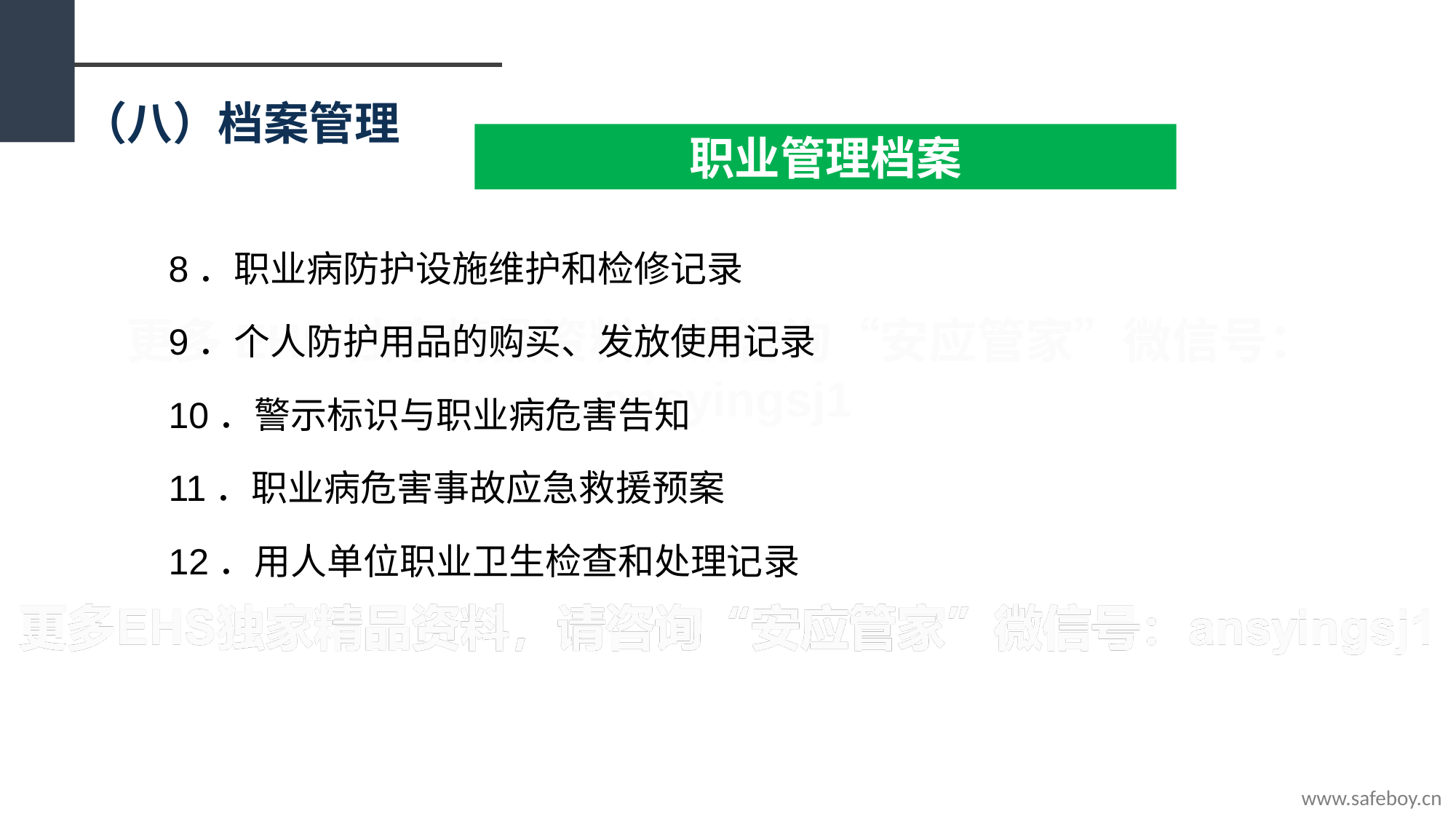

（八）档案管理
职业管理档案
8．职业病防护设施维护和检修记录
9．个人防护用品的购买、发放使用记录
10．警示标识与职业病危害告知
11．职业病危害事故应急救援预案
12．用人单位职业卫生检查和处理记录